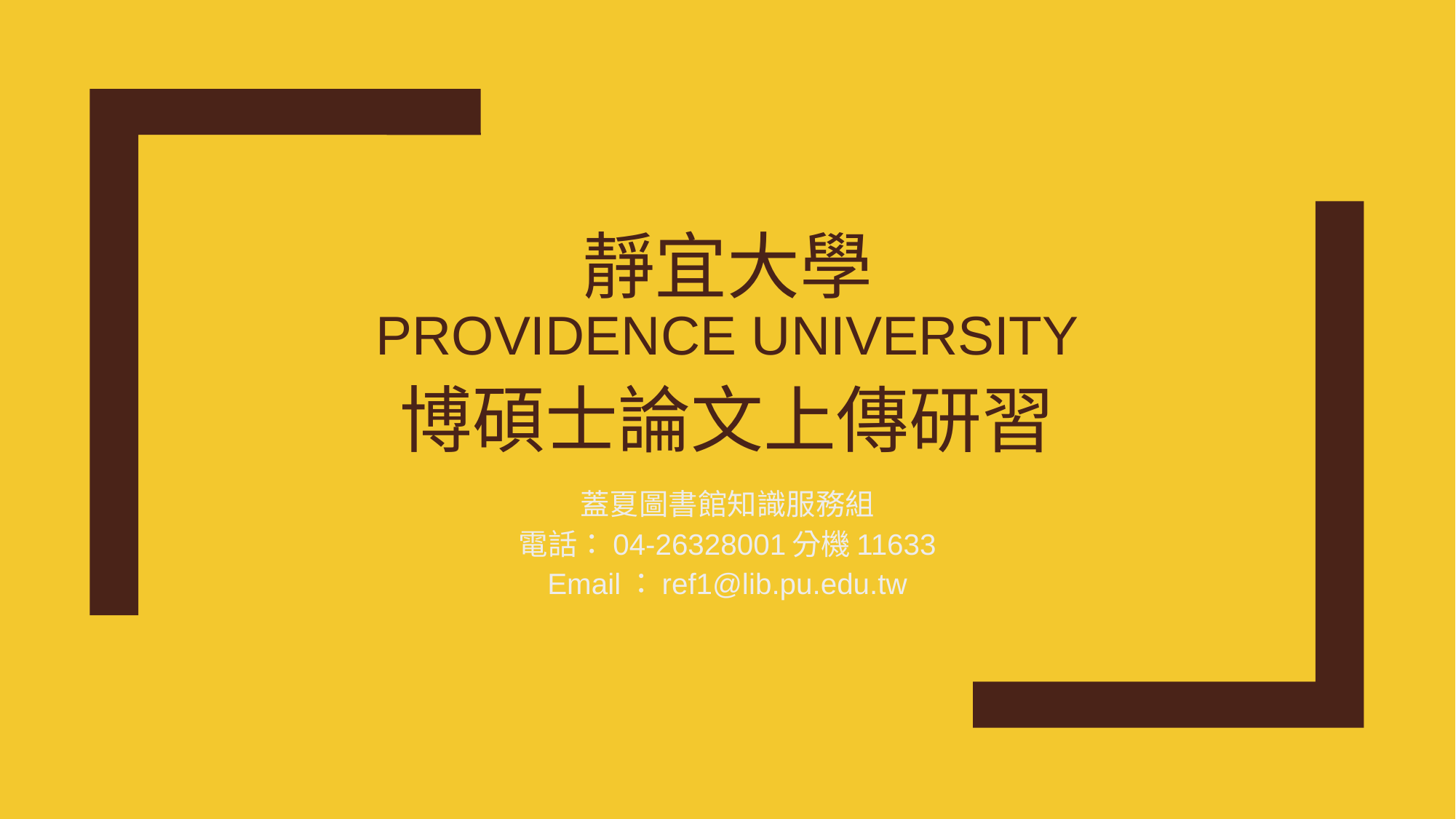

# 靜宜大學 Providence University 博碩士論文上傳研習
蓋夏圖書館知識服務組
電話：04-26328001分機11633
Email：ref1@lib.pu.edu.tw